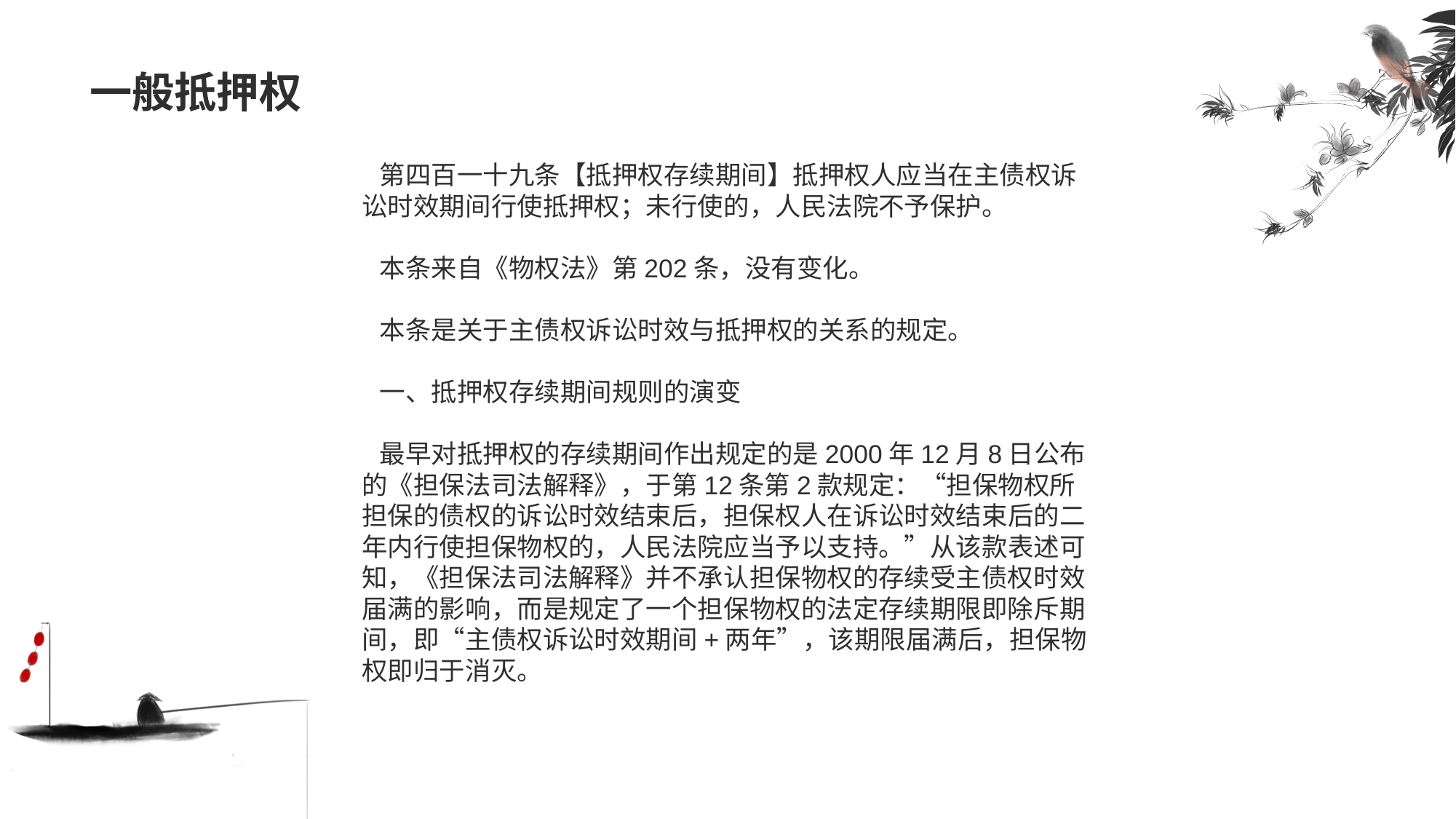

# 一般抵押权

  第四百一十九条【抵押权存续期间】抵押权人应当在主债权诉讼时效期间行使抵押权；未行使的，人民法院不予保护。

  本条来自《物权法》第202条，没有变化。

  本条是关于主债权诉讼时效与抵押权的关系的规定。

  一、抵押权存续期间规则的演变

  最早对抵押权的存续期间作出规定的是2000年12月8日公布的《担保法司法解释》，于第12条第2款规定：“担保物权所担保的债权的诉讼时效结束后，担保权人在诉讼时效结束后的二年内行使担保物权的，人民法院应当予以支持。”从该款表述可知，《担保法司法解释》并不承认担保物权的存续受主债权时效届满的影响，而是规定了一个担保物权的法定存续期限即除斥期间，即“主债权诉讼时效期间+两年”，该期限届满后，担保物权即归于消灭。
156